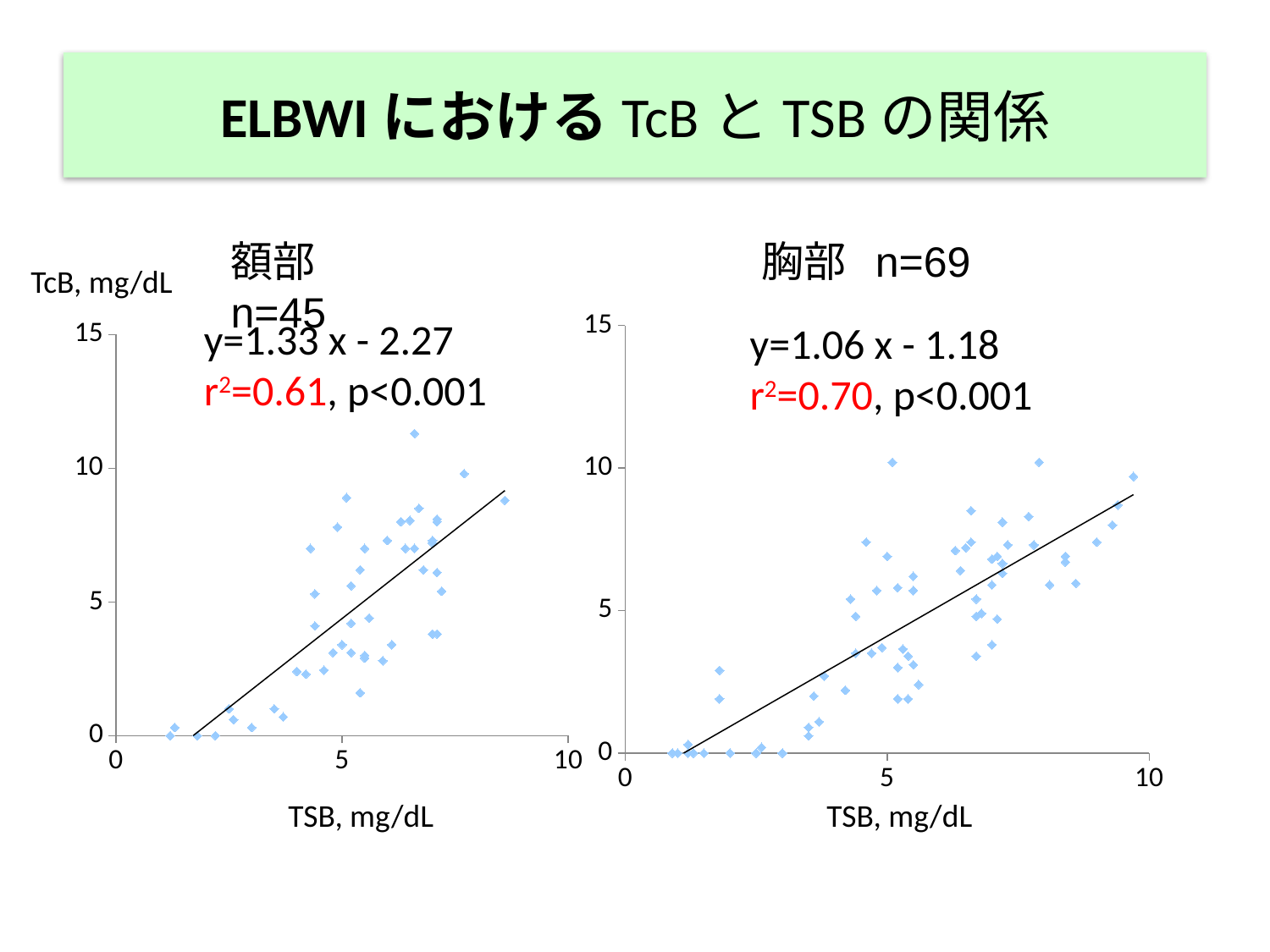

# ELBWIにおけるTcBとTSBの関係
額部 n=45
胸部  n=69
TcB, mg/dL

### Chart

| Category | 額中央 |
|---|---|

### Chart

| Category | 胸中央 |
|---|---|
y=1.33 x - 2.27
r2=0.61, p<0.001
y=1.06 x - 1.18
r2=0.70, p<0.001
TSB, mg/dL
TSB, mg/dL